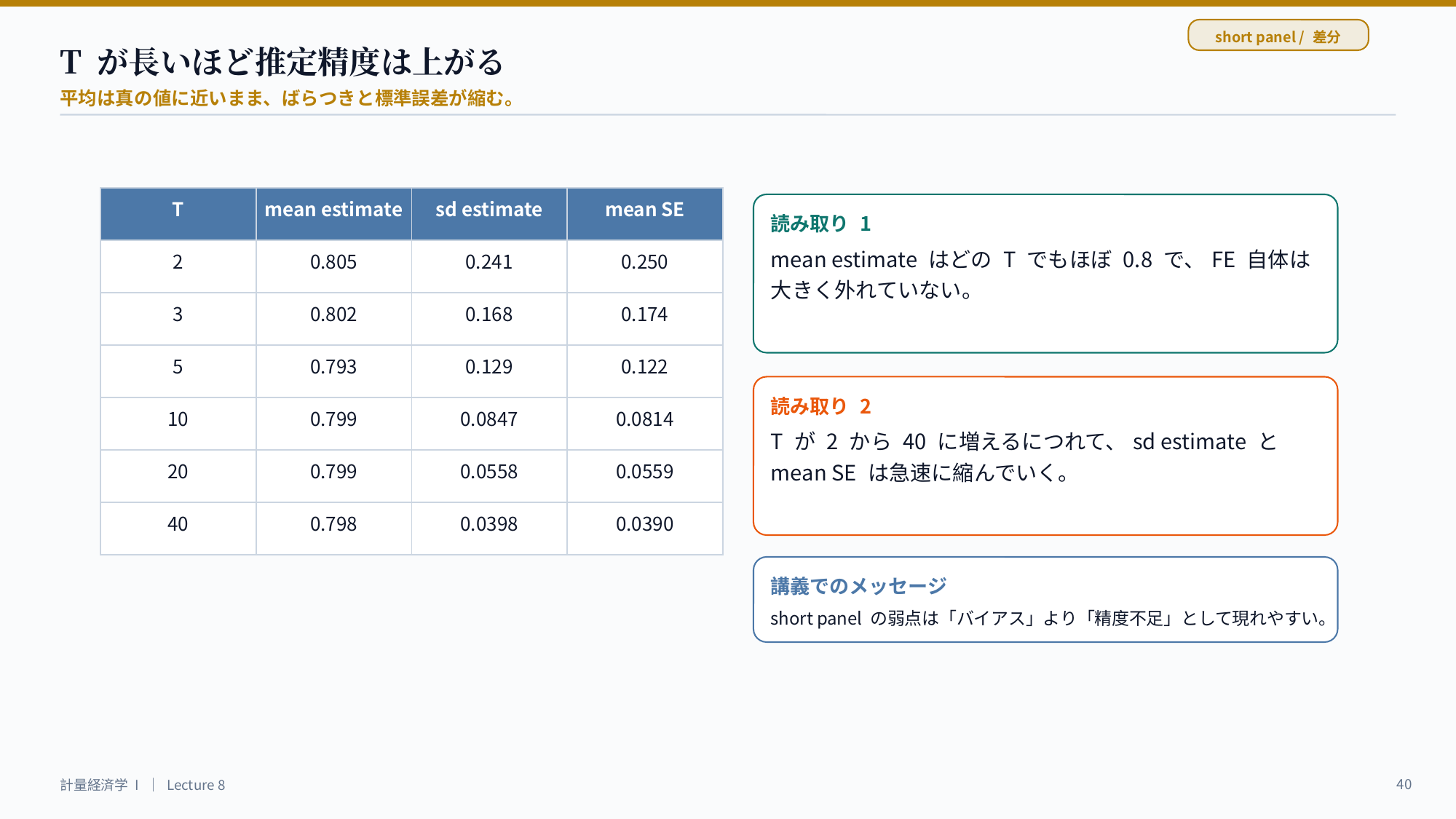

short panel / 差分
T が長いほど推定精度は上がる
平均は真の値に近いまま、ばらつきと標準誤差が縮む。

| T | mean estimate | sd estimate | mean SE |
| --- | --- | --- | --- |
| 2 | 0.805 | 0.241 | 0.250 |
| 3 | 0.802 | 0.168 | 0.174 |
| 5 | 0.793 | 0.129 | 0.122 |
| 10 | 0.799 | 0.0847 | 0.0814 |
| 20 | 0.799 | 0.0558 | 0.0559 |
| 40 | 0.798 | 0.0398 | 0.0390 |

読み取り 1
mean estimate はどの T でもほぼ 0.8 で、FE 自体は大きく外れていない。

読み取り 2
T が 2 から 40 に増えるにつれて、sd estimate と mean SE は急速に縮んでいく。

講義でのメッセージ
short panel の弱点は「バイアス」より「精度不足」として現れやすい。
40
計量経済学 I ｜ Lecture 8